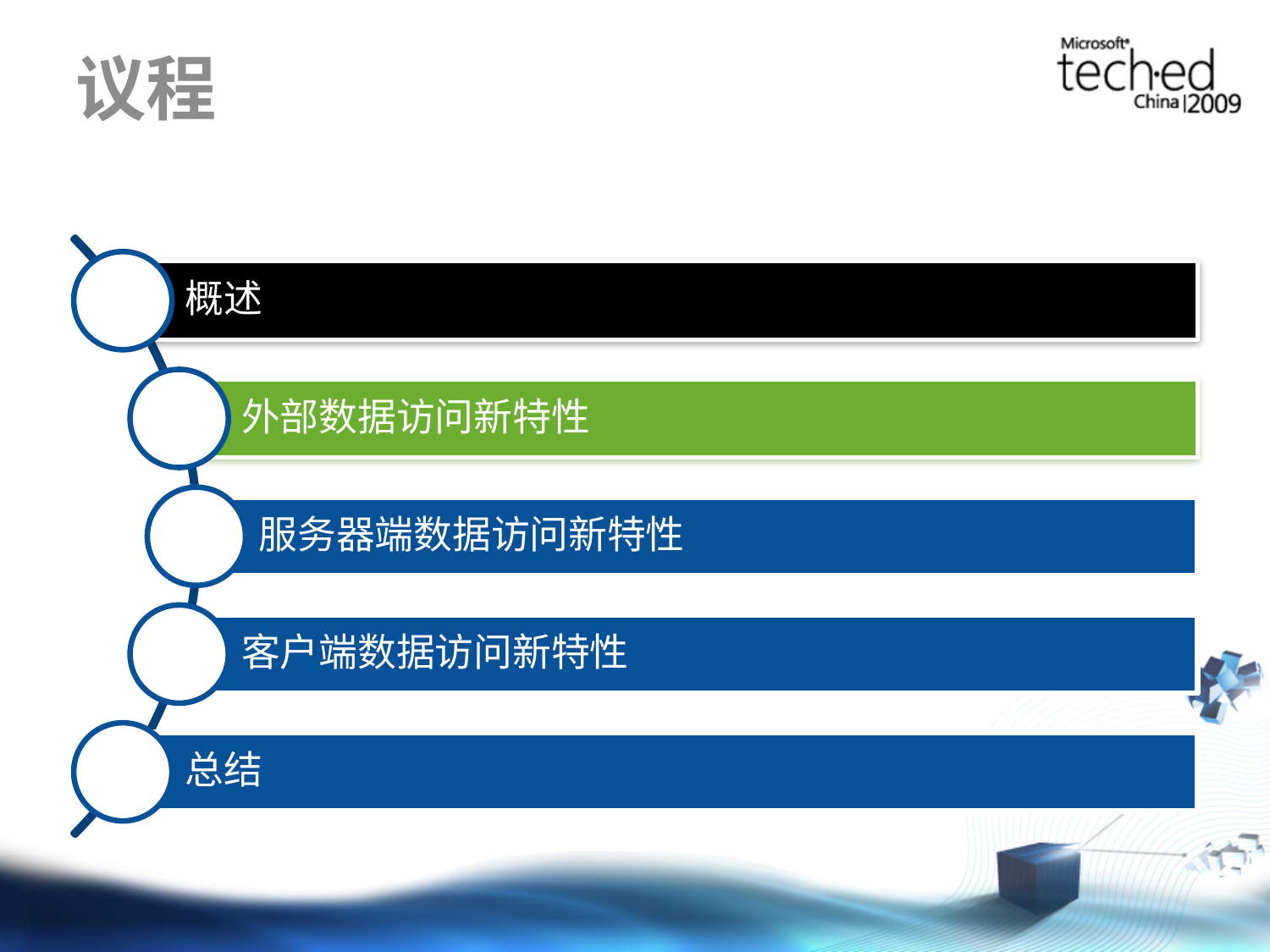

# 议程
概述
外部数据访问新特性
服务器端数据访问新特性
客户端数据访问新特性
总结